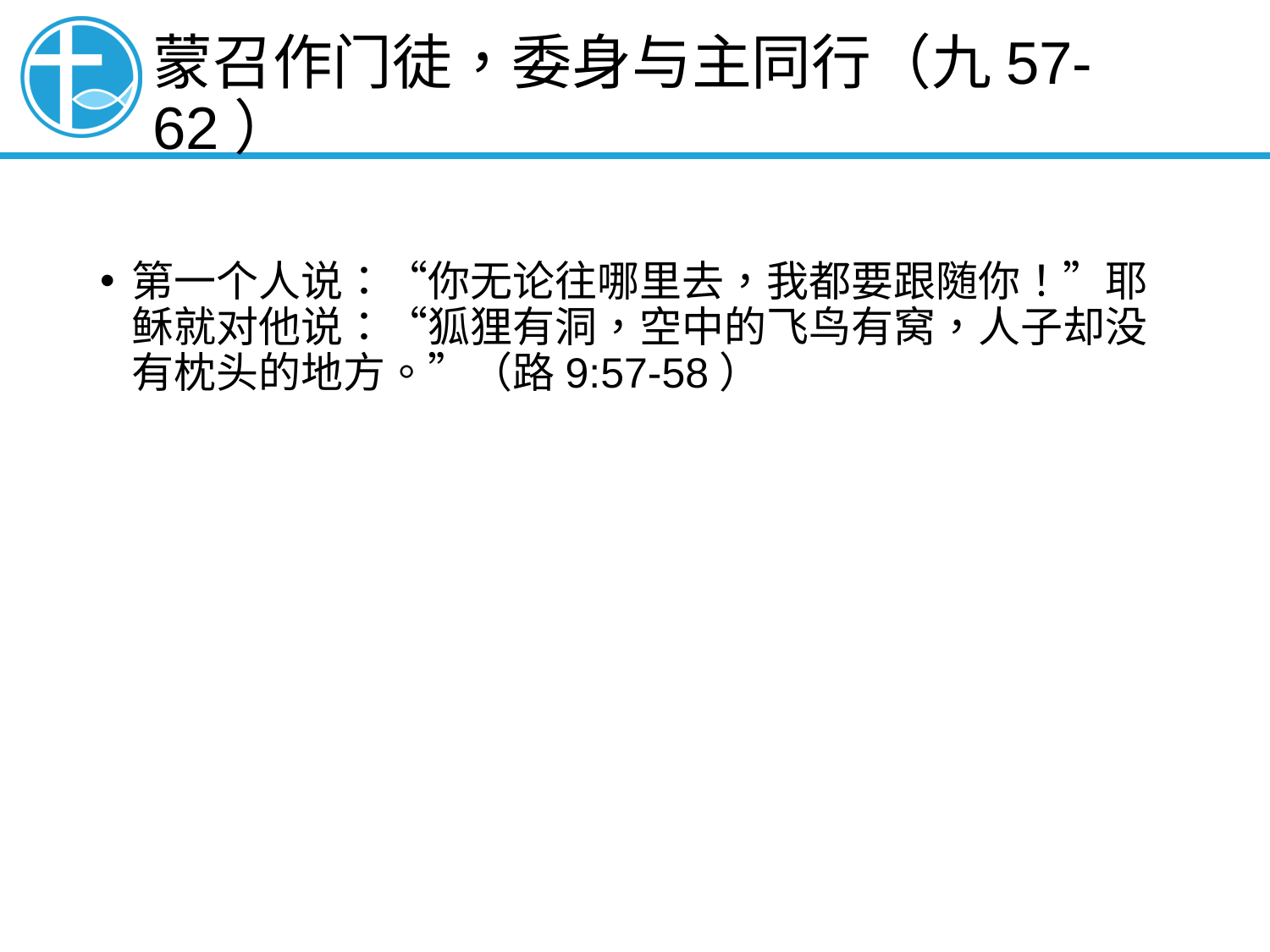

# 蒙召作门徒，委身与主同行（九57-62）
第一个人说：“你无论往哪里去，我都要跟随你！”耶稣就对他说：“狐狸有洞，空中的飞鸟有窝，人子却没有枕头的地方。”（路9:57-58）